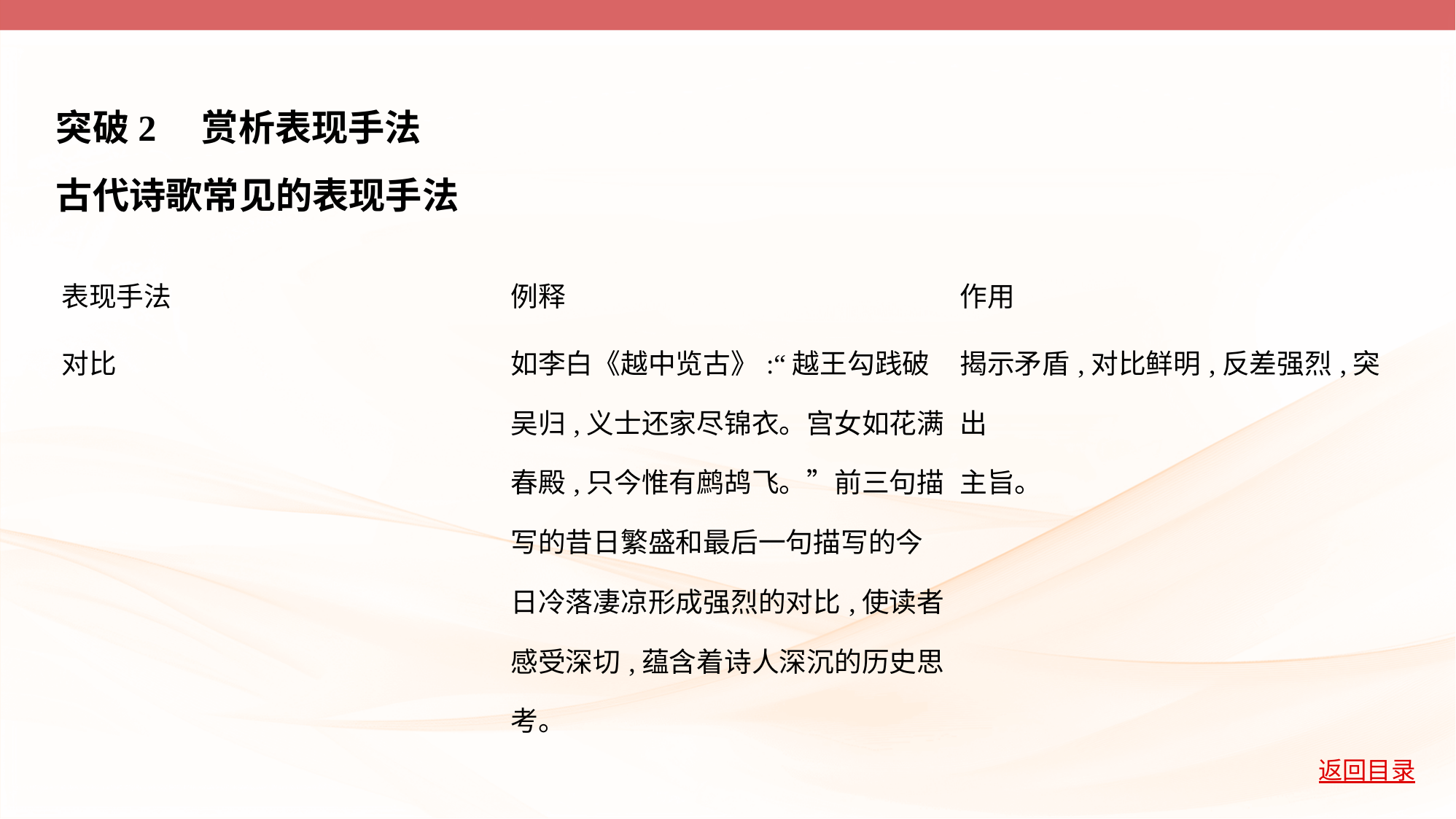

突破2　赏析表现手法
古代诗歌常见的表现手法
| 表现手法 | 例释 | 作用 |
| --- | --- | --- |
| 对比 | 如李白《越中览古》:“越王勾践破 吴归,义士还家尽锦衣。宫女如花满 春殿,只今惟有鹧鸪飞。”前三句描 写的昔日繁盛和最后一句描写的今 日冷落凄凉形成强烈的对比,使读者 感受深切,蕴含着诗人深沉的历史思 考。 | 揭示矛盾,对比鲜明,反差强烈,突出 主旨。 |